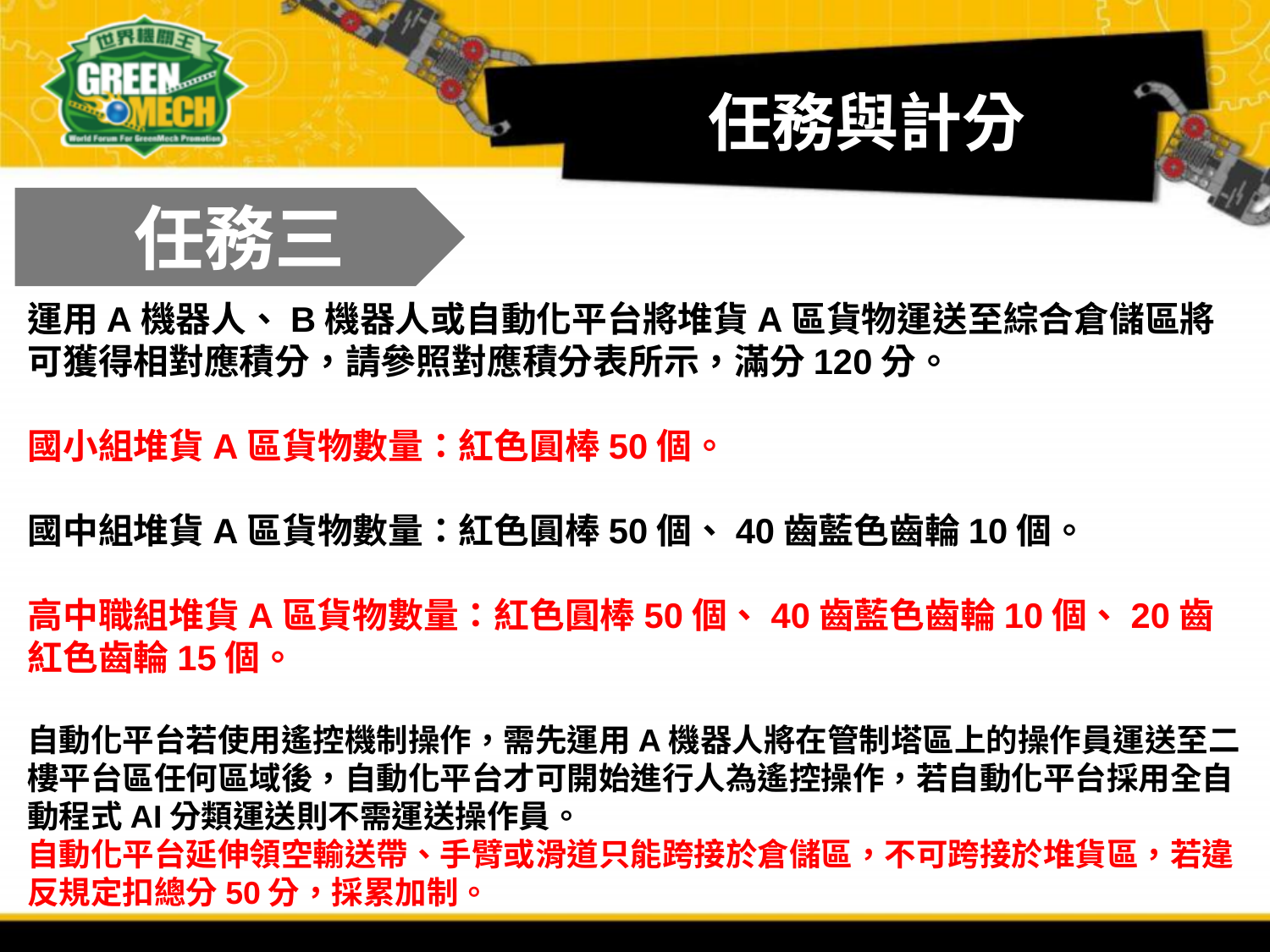

任務與計分

任務三
運用A機器人、B機器人或自動化平台將堆貨A區貨物運送至綜合倉儲區將可獲得相對應積分，請參照對應積分表所示，滿分120分。

國小組堆貨A區貨物數量：紅色圓棒50個。

國中組堆貨A區貨物數量：紅色圓棒50個、40齒藍色齒輪10個。

高中職組堆貨A區貨物數量：紅色圓棒50個、40齒藍色齒輪10個、20齒紅色齒輪15個。

自動化平台若使用遙控機制操作，需先運用A機器人將在管制塔區上的操作員運送至二樓平台區任何區域後，自動化平台才可開始進行人為遙控操作，若自動化平台採用全自動程式AI分類運送則不需運送操作員。
自動化平台延伸領空輸送帶、手臂或滑道只能跨接於倉儲區，不可跨接於堆貨區，若違反規定扣總分50分，採累加制。